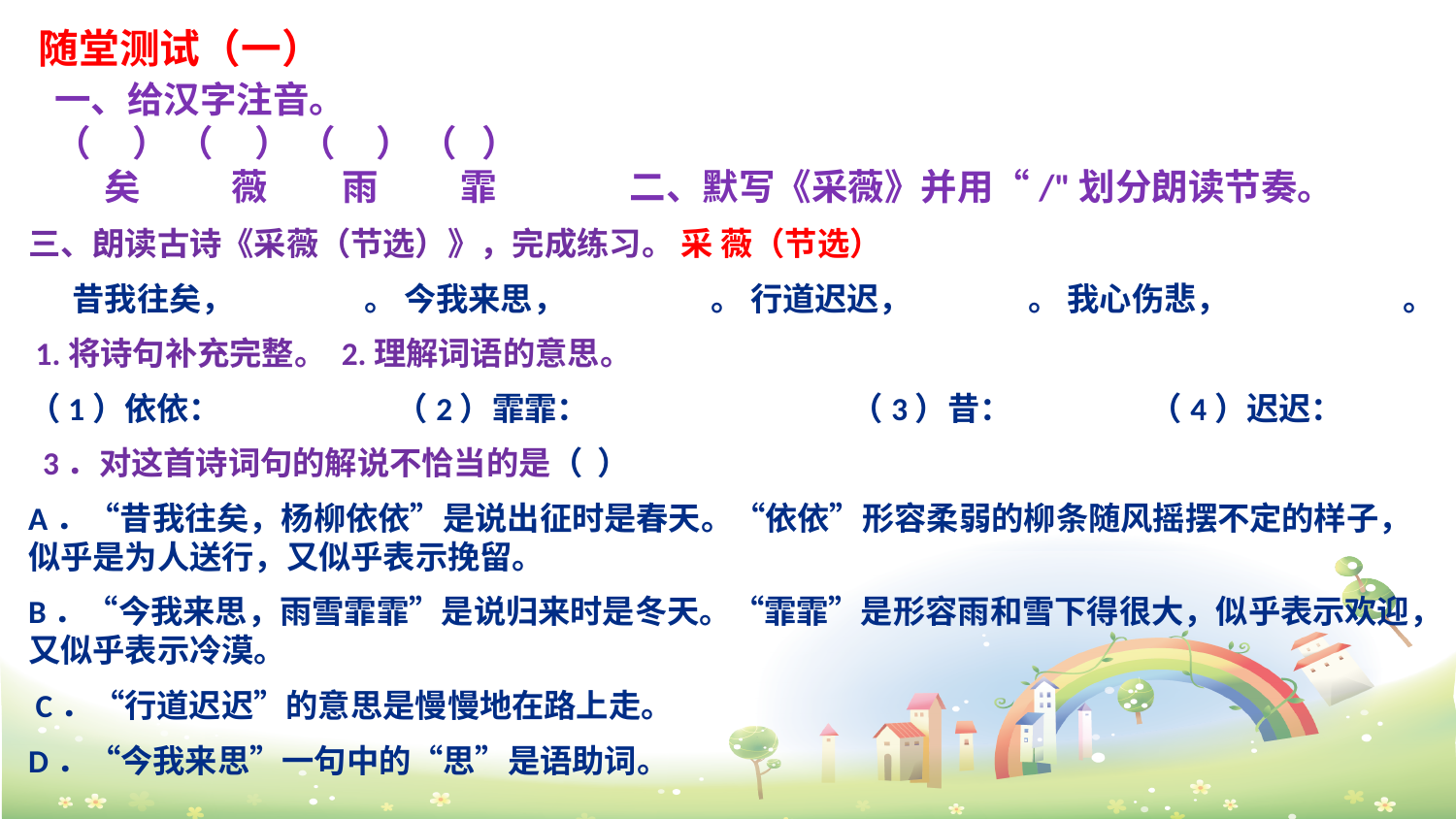

随堂测试（一）
一、给汉字注音。
（     ） （     ） （     ） （   ）
     矣           薇         雨          霏                二、默写《采薇》并用“/"划分朗读节奏。
三、朗读古诗《采薇（节选）》，完成练习。 采 薇（节选）
     昔我往矣，                  。 今我来思，                    。 行道迟迟，                。 我心伤悲，                        。
 1.将诗句补充完整。 2.理解词语的意思。
（1）依依：                        （2）霏霏：                                    （3）昔：                   （4）迟迟：
  3．对这首诗词句的解说不恰当的是（  ）
A．“昔我往矣，杨柳依依”是说出征时是春天。“依依”形容柔弱的柳条随风摇摆不定的样子，似乎是为人送行，又似乎表示挽留。
B．“今我来思，雨雪霏霏”是说归来时是冬天。“霏霏”是形容雨和雪下得很大，似乎表示欢迎，又似乎表示冷漠。
 C．“行道迟迟”的意思是慢慢地在路上走。
D．“今我来思”一句中的“思”是语助词。